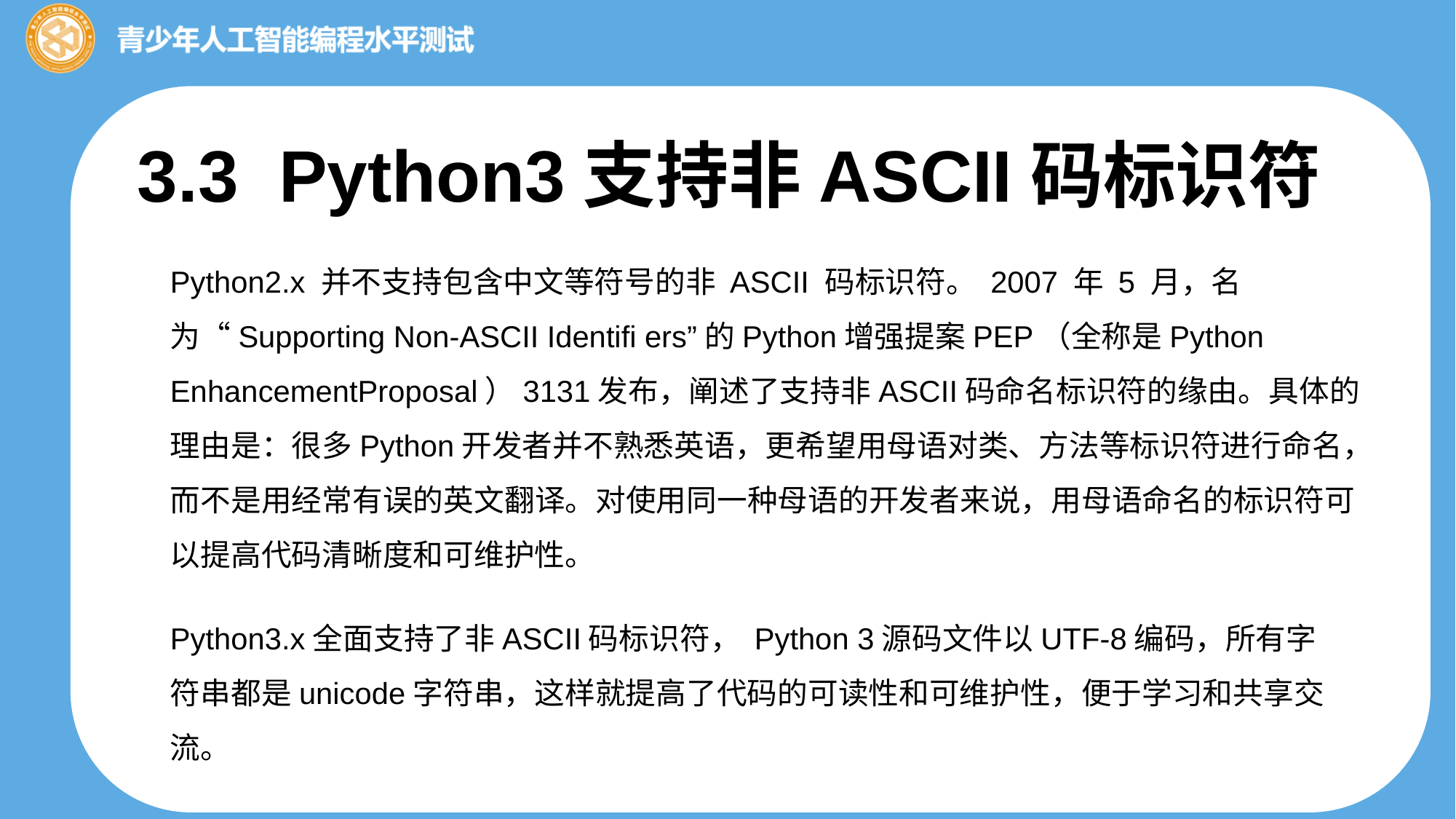

3.3  Python3支持非ASCII码标识符
Python2.x 并不支持包含中文等符号的非 ASCII 码标识符。 2007 年 5 月，名为“Supporting Non-ASCII Identifi ers”的Python增强提案PEP（全称是Python EnhancementProposal）3131发布，阐述了支持非ASCII码命名标识符的缘由。具体的理由是：很多Python开发者并不熟悉英语，更希望用母语对类、方法等标识符进行命名，而不是用经常有误的英文翻译。对使用同一种母语的开发者来说，用母语命名的标识符可以提高代码清晰度和可维护性。
Python3.x全面支持了非ASCII码标识符， Python 3源码文件以UTF-8编码，所有字符串都是unicode字符串，这样就提高了代码的可读性和可维护性，便于学习和共享交流。